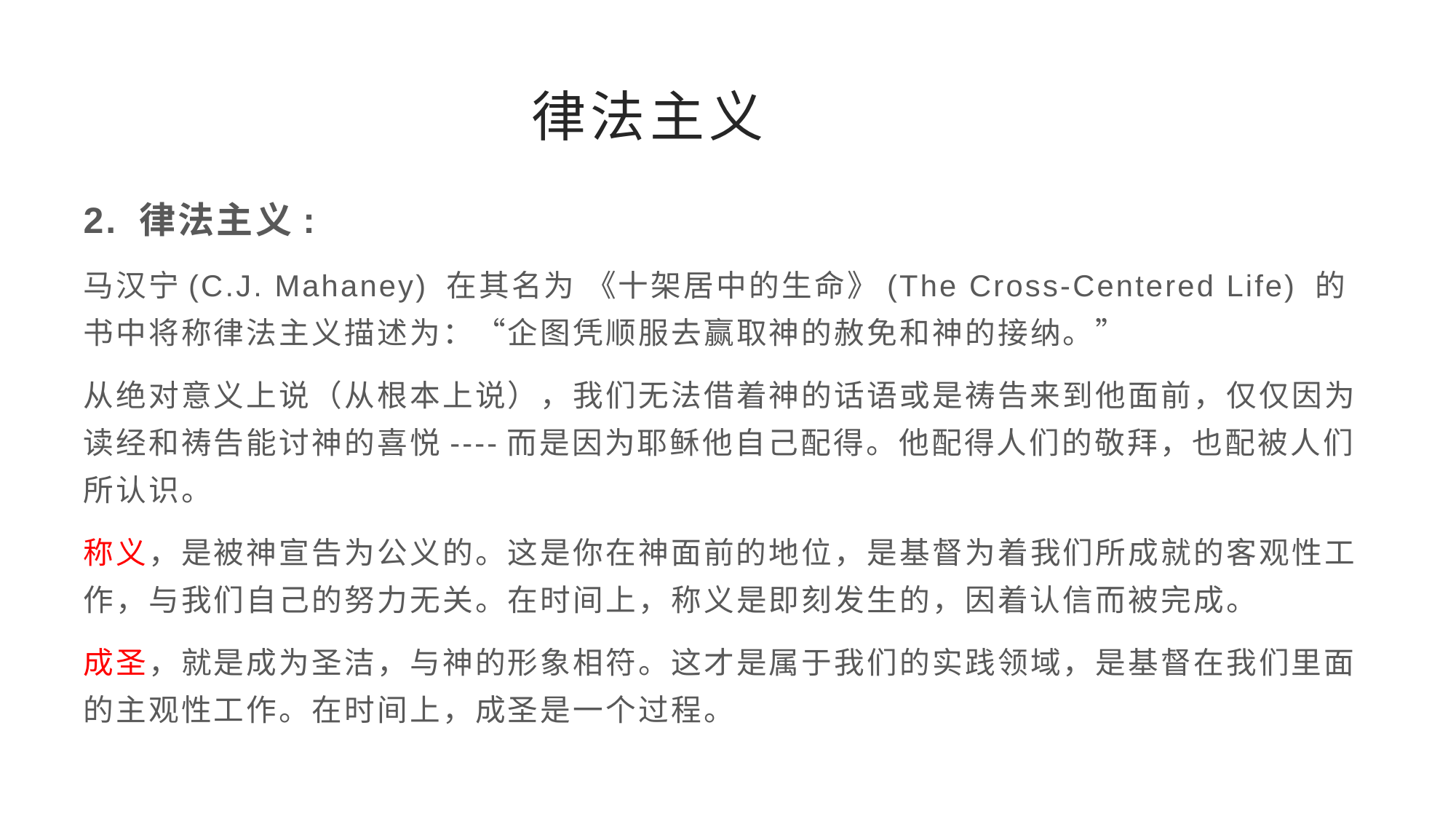

# 律法主义
2. 律法主义:
马汉宁(C.J. Mahaney) 在其名为 《十架居中的生命》(The Cross-Centered Life) 的书中将称律法主义描述为：“企图凭顺服去赢取神的赦免和神的接纳。”
从绝对意义上说（从根本上说），我们无法借着神的话语或是祷告来到他面前，仅仅因为读经和祷告能讨神的喜悦----而是因为耶稣他自己配得。他配得人们的敬拜，也配被人们所认识。
称义，是被神宣告为公义的。这是你在神面前的地位，是基督为着我们所成就的客观性工作，与我们自己的努力无关。在时间上，称义是即刻发生的，因着认信而被完成。
成圣，就是成为圣洁，与神的形象相符。这才是属于我们的实践领域，是基督在我们里面的主观性工作。在时间上，成圣是一个过程。